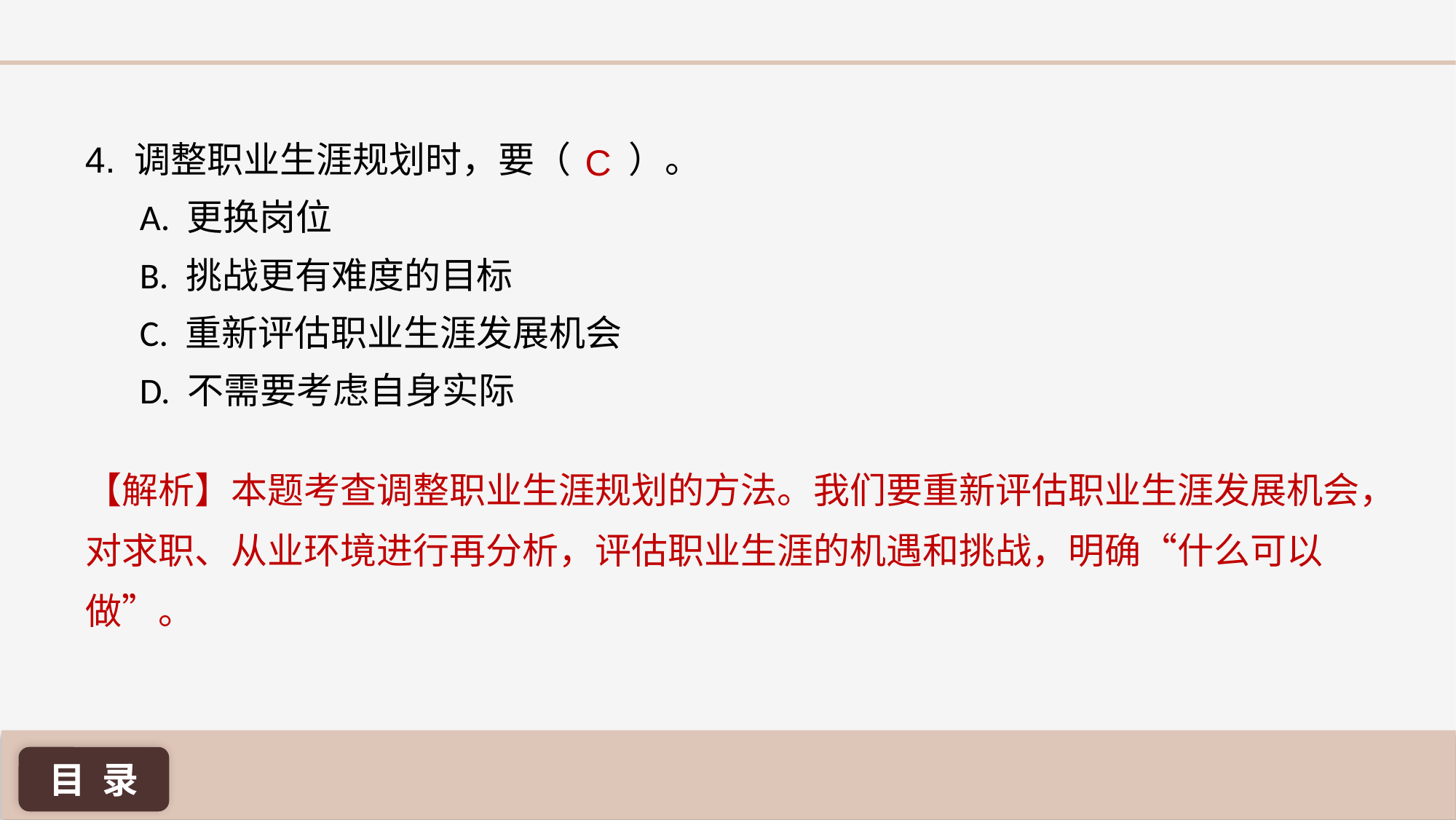

4. 调整职业生涯规划时，要（       ）。
A. 更换岗位
B. 挑战更有难度的目标
C. 重新评估职业生涯发展机会
D. 不需要考虑自身实际
C
【解析】本题考查调整职业生涯规划的方法。我们要重新评估职业生涯发展机会，对求职、从业环境进行再分析，评估职业生涯的机遇和挑战，明确“什么可以做”。